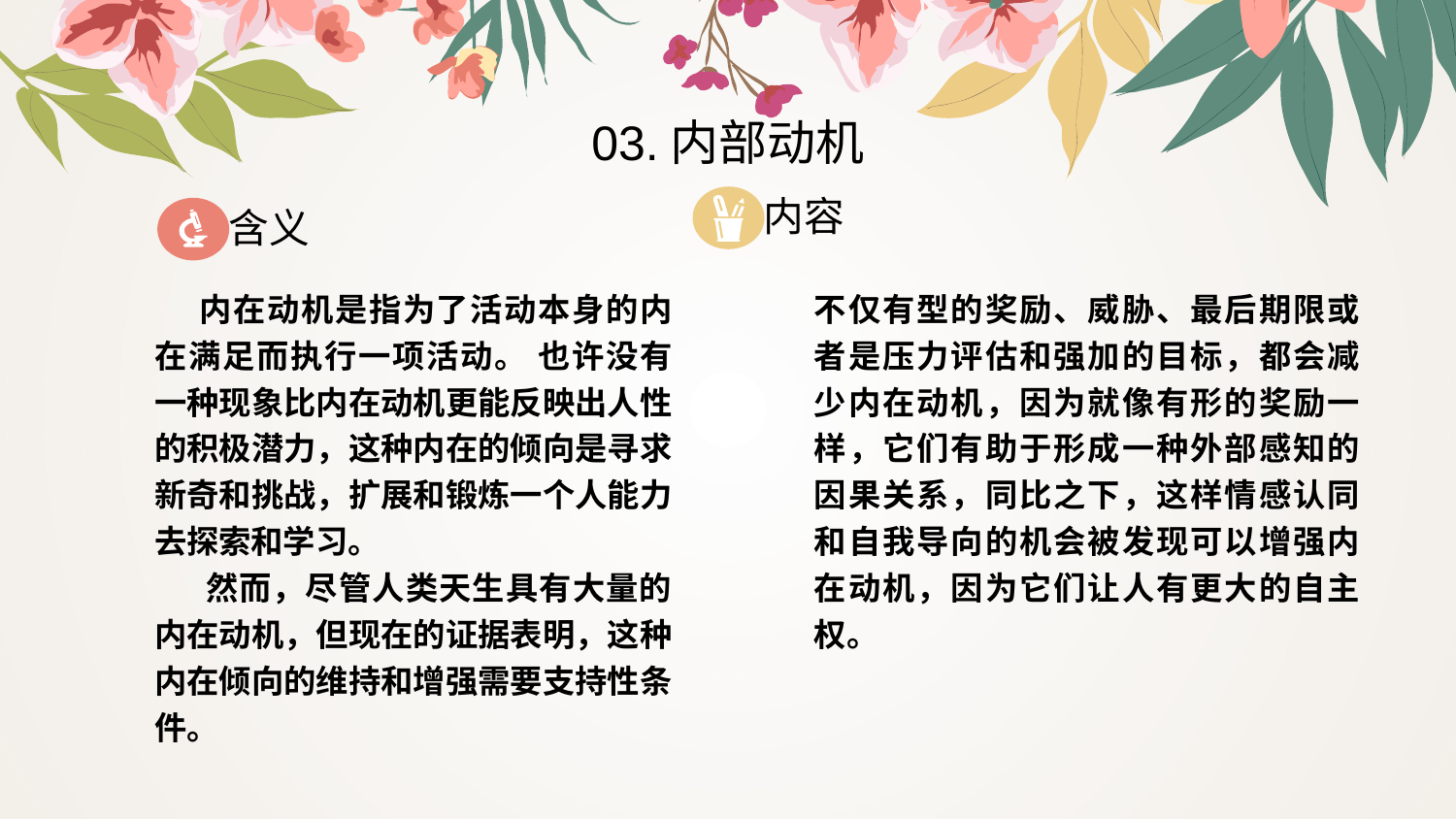

03.内部动机
内容

含义

    内在动机是指为了活动本身的内在满足而执行一项活动。 也许没有一种现象比内在动机更能反映出人性的积极潜力，这种内在的倾向是寻求新奇和挑战，扩展和锻炼一个人能力去探索和学习。
     然而，尽管人类天生具有大量的内在动机，但现在的证据表明，这种内在倾向的维持和增强需要支持性条件。
不仅有型的奖励、威胁、最后期限或者是压力评估和强加的目标，都会减少内在动机，因为就像有形的奖励一样，它们有助于形成一种外部感知的因果关系，同比之下，这样情感认同和自我导向的机会被发现可以增强内在动机，因为它们让人有更大的自主权。